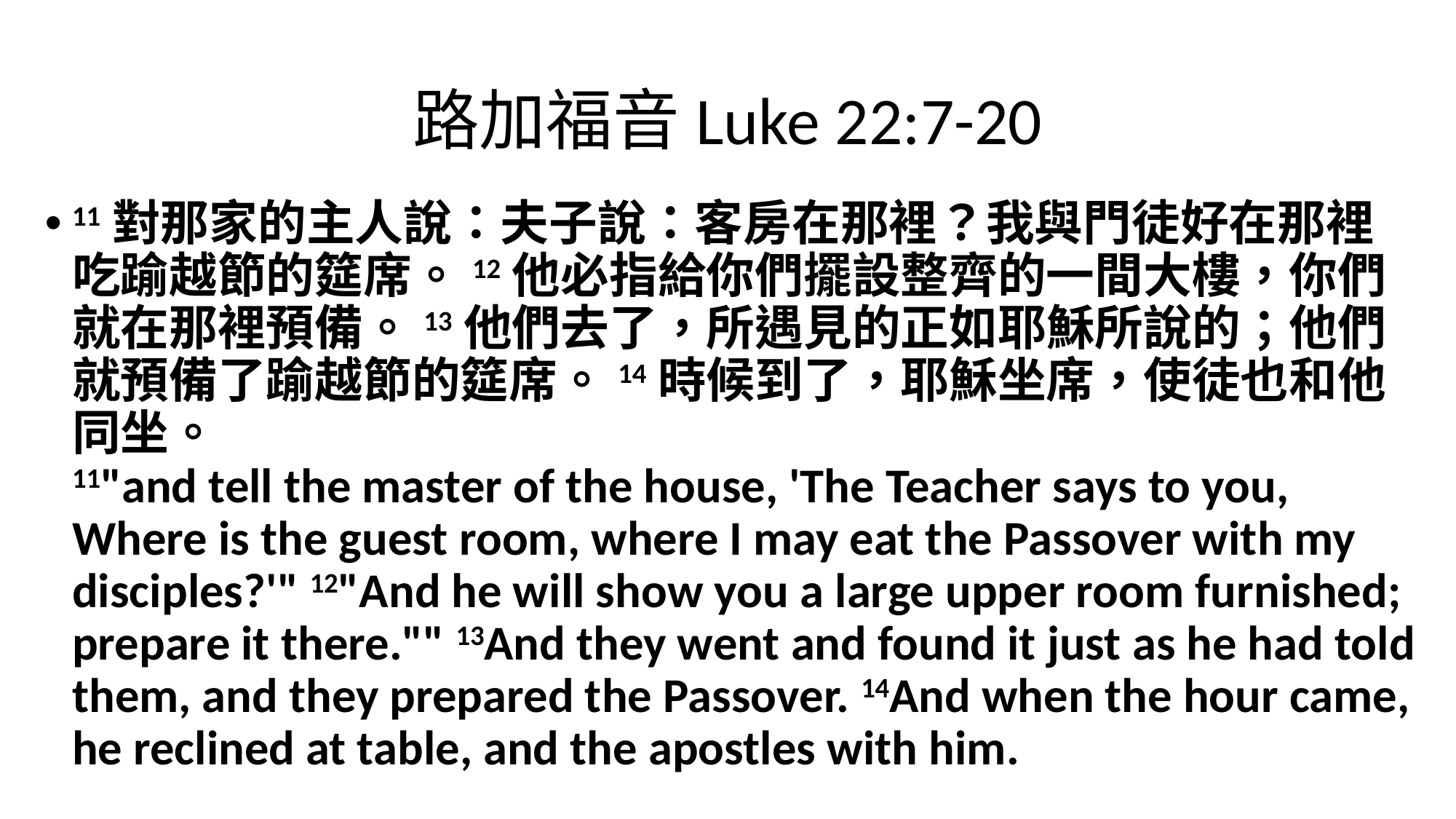

# 路加福音Luke 22:7-20
11對那家的主人說：夫子說：客房在那裡？我與門徒好在那裡吃踰越節的筵席。12他必指給你們擺設整齊的一間大樓，你們就在那裡預備。13他們去了，所遇見的正如耶穌所說的；他們就預備了踰越節的筵席。14時候到了，耶穌坐席，使徒也和他同坐。
11"and tell the master of the house, 'The Teacher says to you, Where is the guest room, where I may eat the Passover with my disciples?'" 12"And he will show you a large upper room furnished; prepare it there."" 13And they went and found it just as he had told them, and they prepared the Passover. 14And when the hour came, he reclined at table, and the apostles with him.